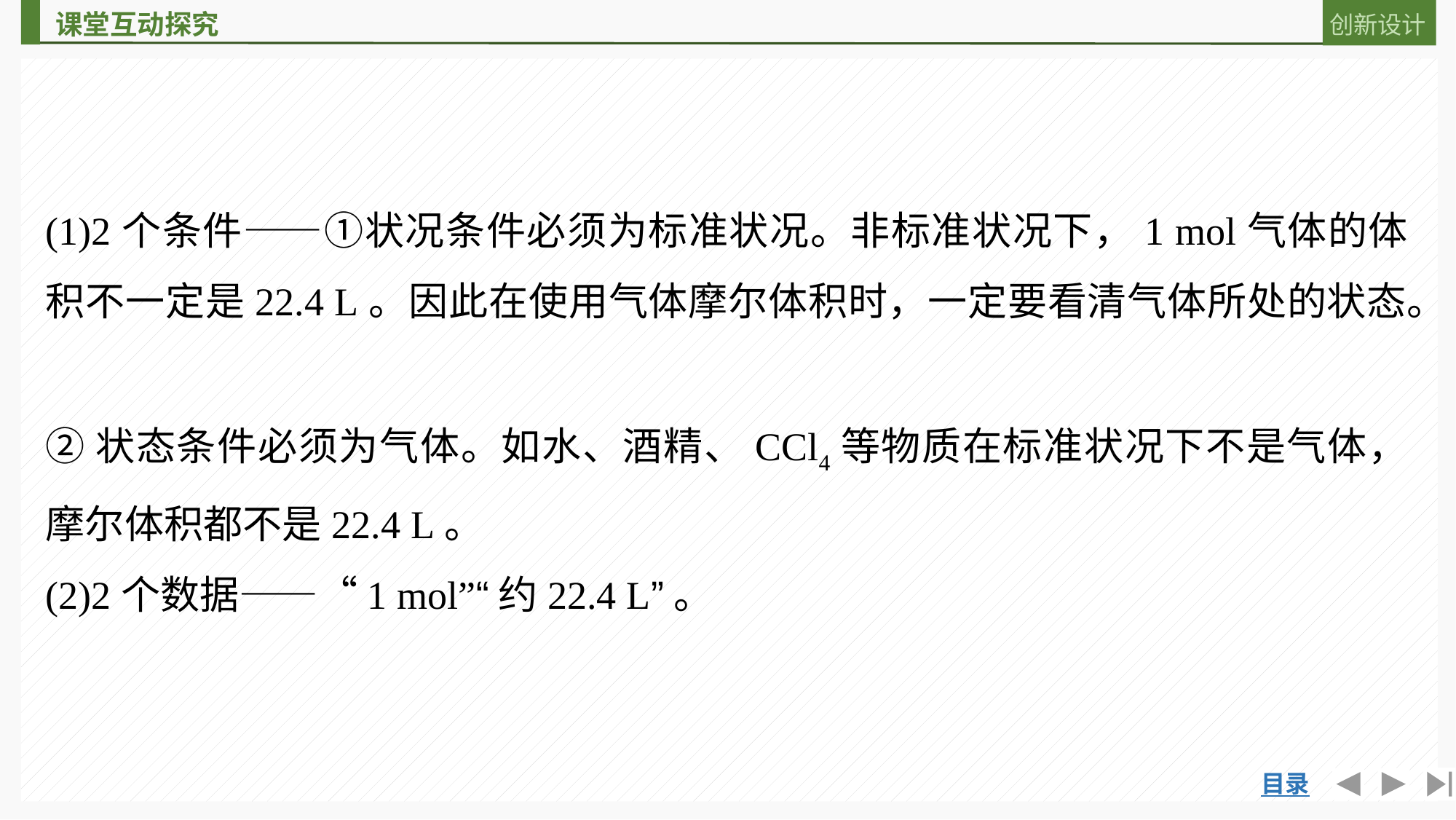

(1)2个条件——①状况条件必须为标准状况。非标准状况下，1 mol气体的体积不一定是22.4 L。因此在使用气体摩尔体积时，一定要看清气体所处的状态。
②状态条件必须为气体。如水、酒精、CCl4等物质在标准状况下不是气体，摩尔体积都不是22.4 L。
(2)2个数据——“1 mol”“约22.4 L”。